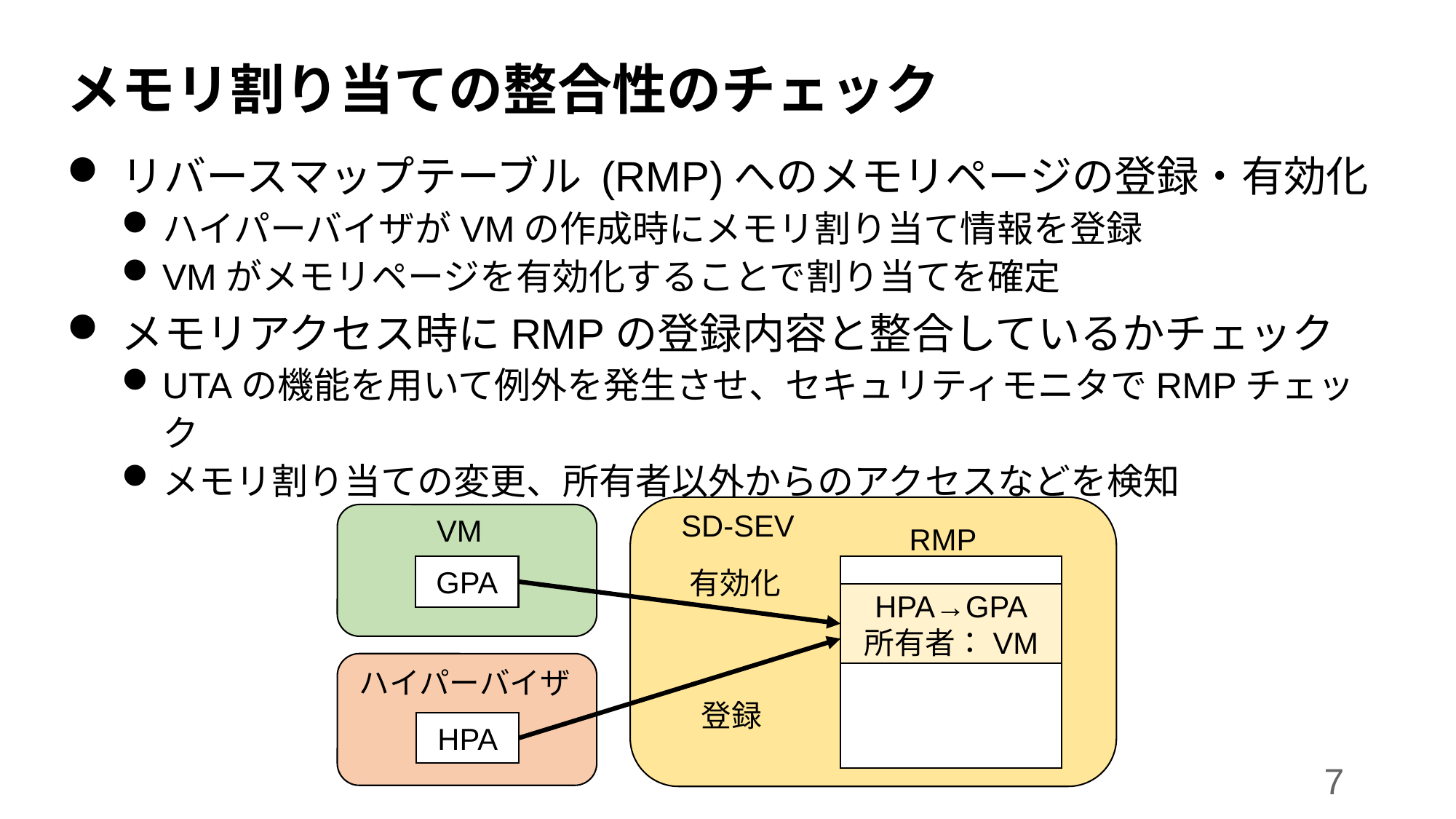

# メモリ割り当ての整合性のチェック
リバースマップテーブル (RMP)へのメモリページの登録・有効化
ハイパーバイザがVMの作成時にメモリ割り当て情報を登録
VMがメモリページを有効化することで割り当てを確定
メモリアクセス時にRMPの登録内容と整合しているかチェック
UTAの機能を用いて例外を発生させ、セキュリティモニタでRMPチェック
メモリ割り当ての変更、所有者以外からのアクセスなどを検知

SD-SEV

VM
RMP
GPA

有効化
HPA→GPA
所有者：VM

ハイパーバイザ
登録
HPA